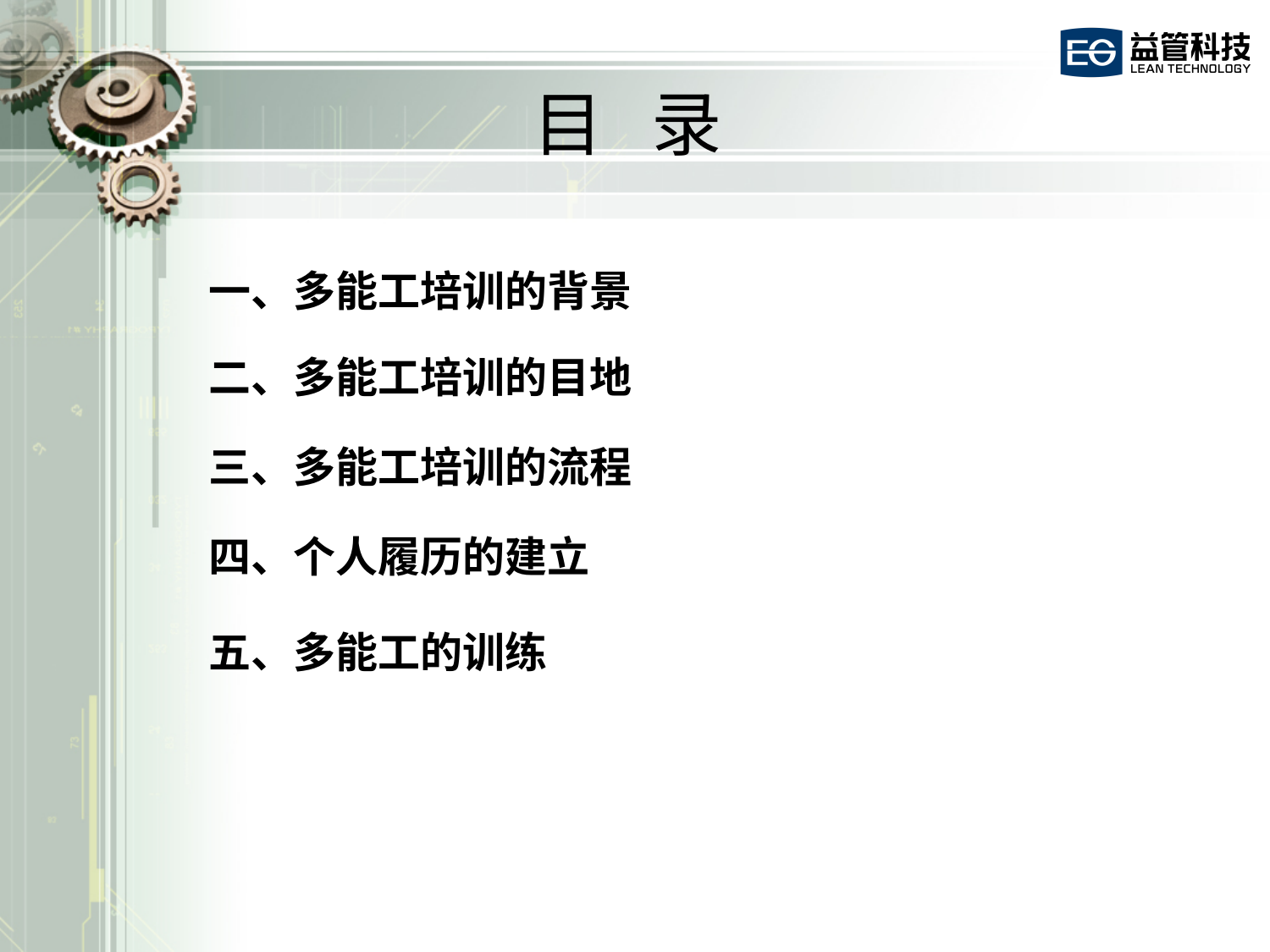

目   录
一、多能工培训的背景
二、多能工培训的目地
三、多能工培训的流程
四、个人履历的建立
五、多能工的训练